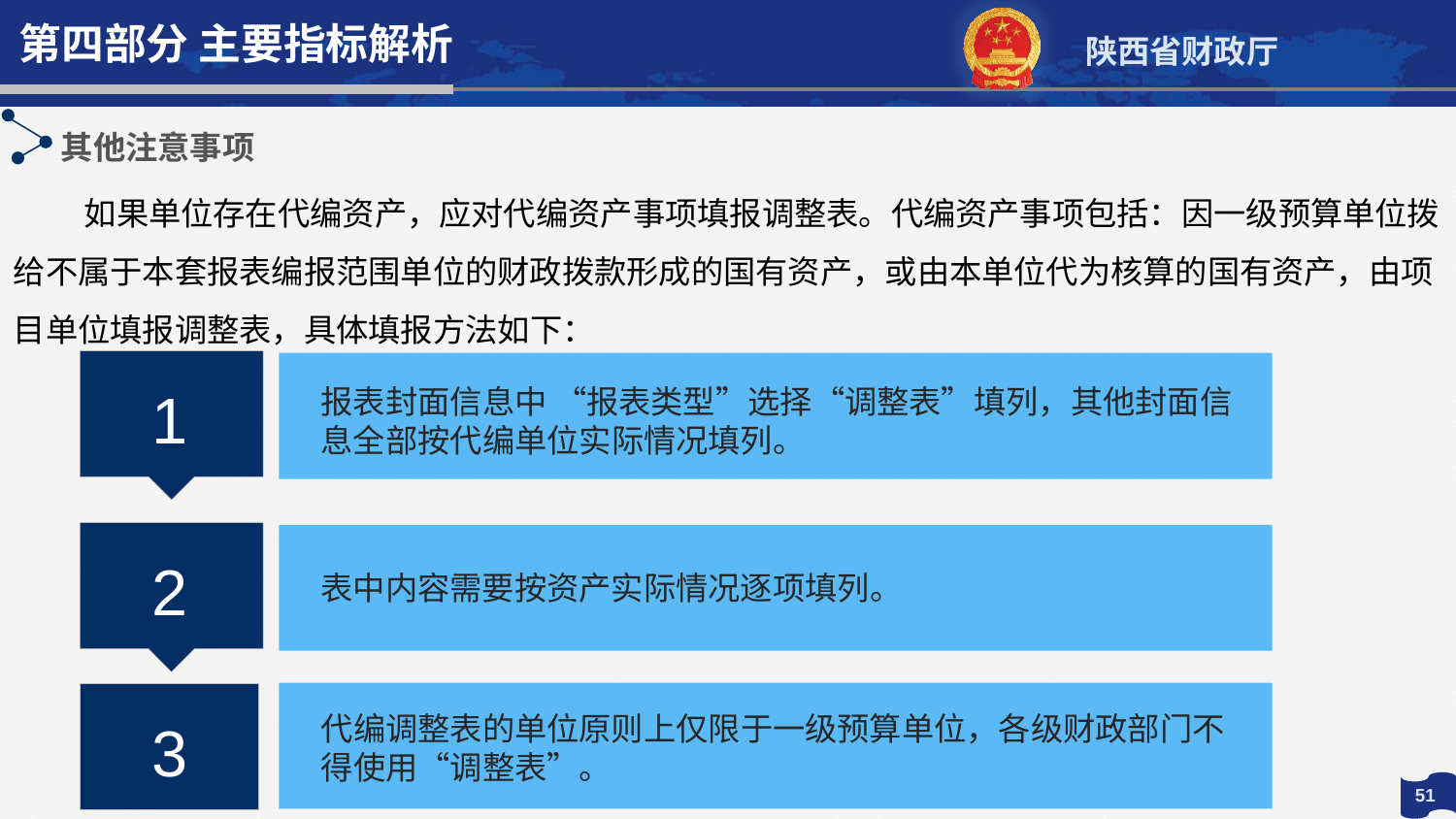

第四部分 主要指标解析

其他注意事项
如果单位存在代编资产，应对代编资产事项填报调整表。代编资产事项包括：因一级预算单位拨给不属于本套报表编报范围单位的财政拨款形成的国有资产，或由本单位代为核算的国有资产，由项目单位填报调整表，具体填报方法如下：

1
报表封面信息中 “报表类型”选择“调整表”填列，其他封面信息全部按代编单位实际情况填列。

2
表中内容需要按资产实际情况逐项填列。

代编调整表的单位原则上仅限于一级预算单位，各级财政部门不得使用“调整表”。
3